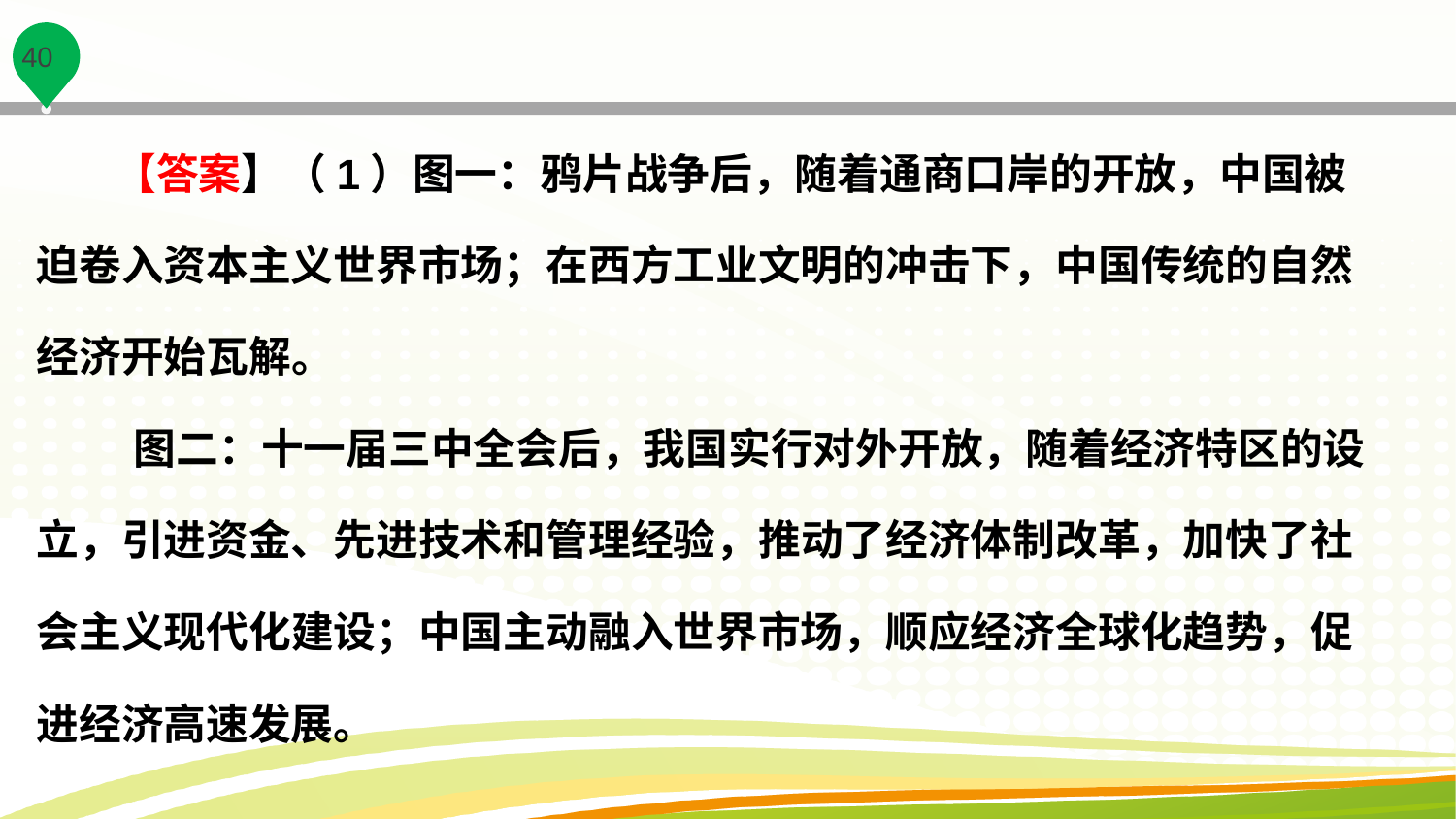

【答案】（1）图一：鸦片战争后，随着通商口岸的开放，中国被迫卷入资本主义世界市场；在西方工业文明的冲击下，中国传统的自然经济开始瓦解。
    图二：十一届三中全会后，我国实行对外开放，随着经济特区的设立，引进资金、先进技术和管理经验，推动了经济体制改革，加快了社会主义现代化建设；中国主动融入世界市场，顺应经济全球化趋势，促进经济高速发展。